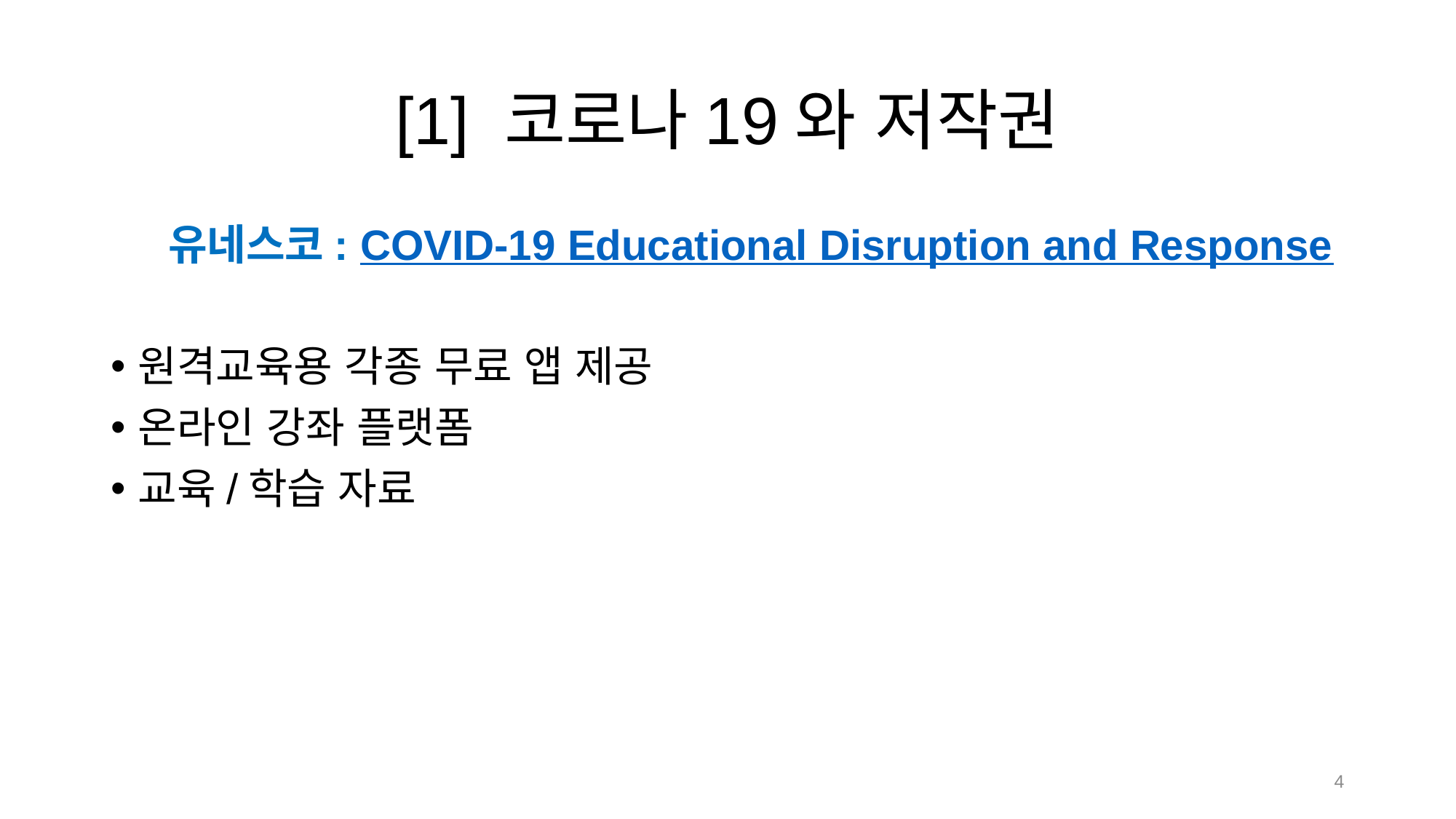

# [1] 코로나19와 저작권
    유네스코: COVID-19 Educational Disruption and Response

원격교육용 각종 무료 앱 제공
온라인 강좌 플랫폼
교육/학습 자료
4